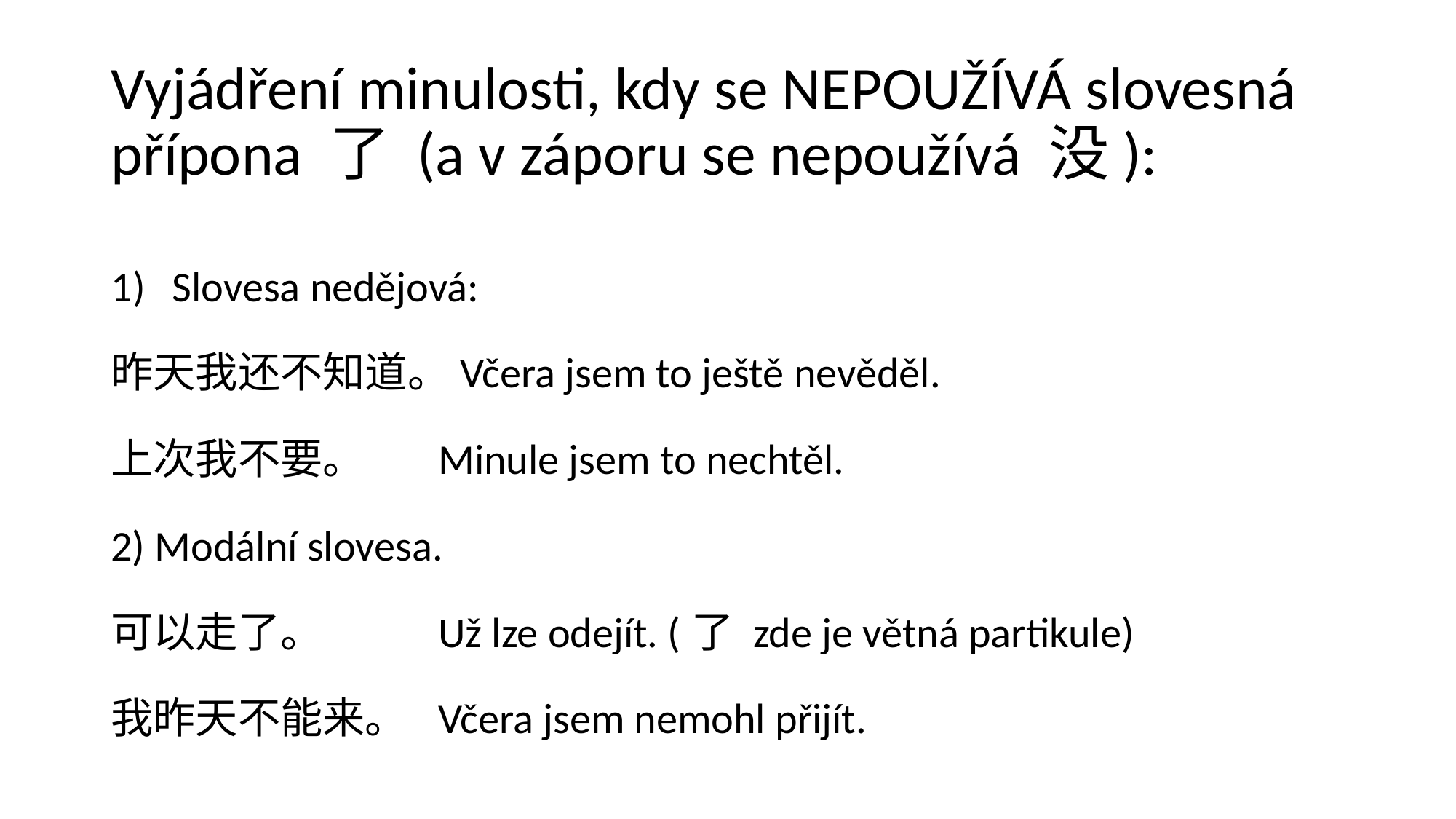

# Vyjádření minulosti, kdy se NEPOUŽÍVÁ slovesná přípona 了 (a v záporu se nepoužívá 没):
Slovesa nedějová:
昨天我还不知道。Včera jsem to ještě nevěděl.
上次我不要。	Minule jsem to nechtěl.
2) Modální slovesa.
可以走了。		Už lze odejít. (了 zde je větná partikule)
我昨天不能来。	Včera jsem nemohl přijít.